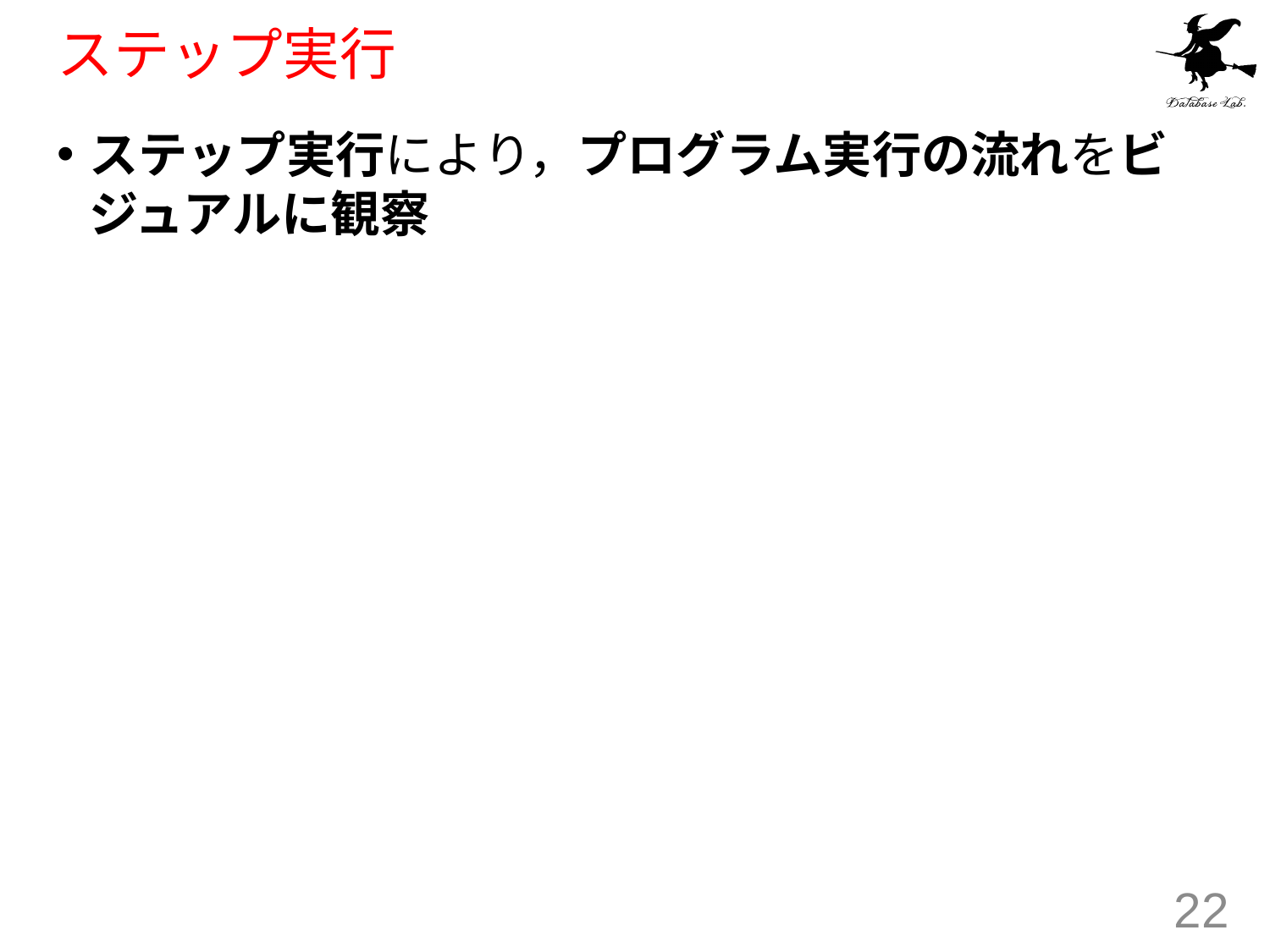

# ステップ実行
ステップ実行により，プログラム実行の流れをビジュアルに観察

22